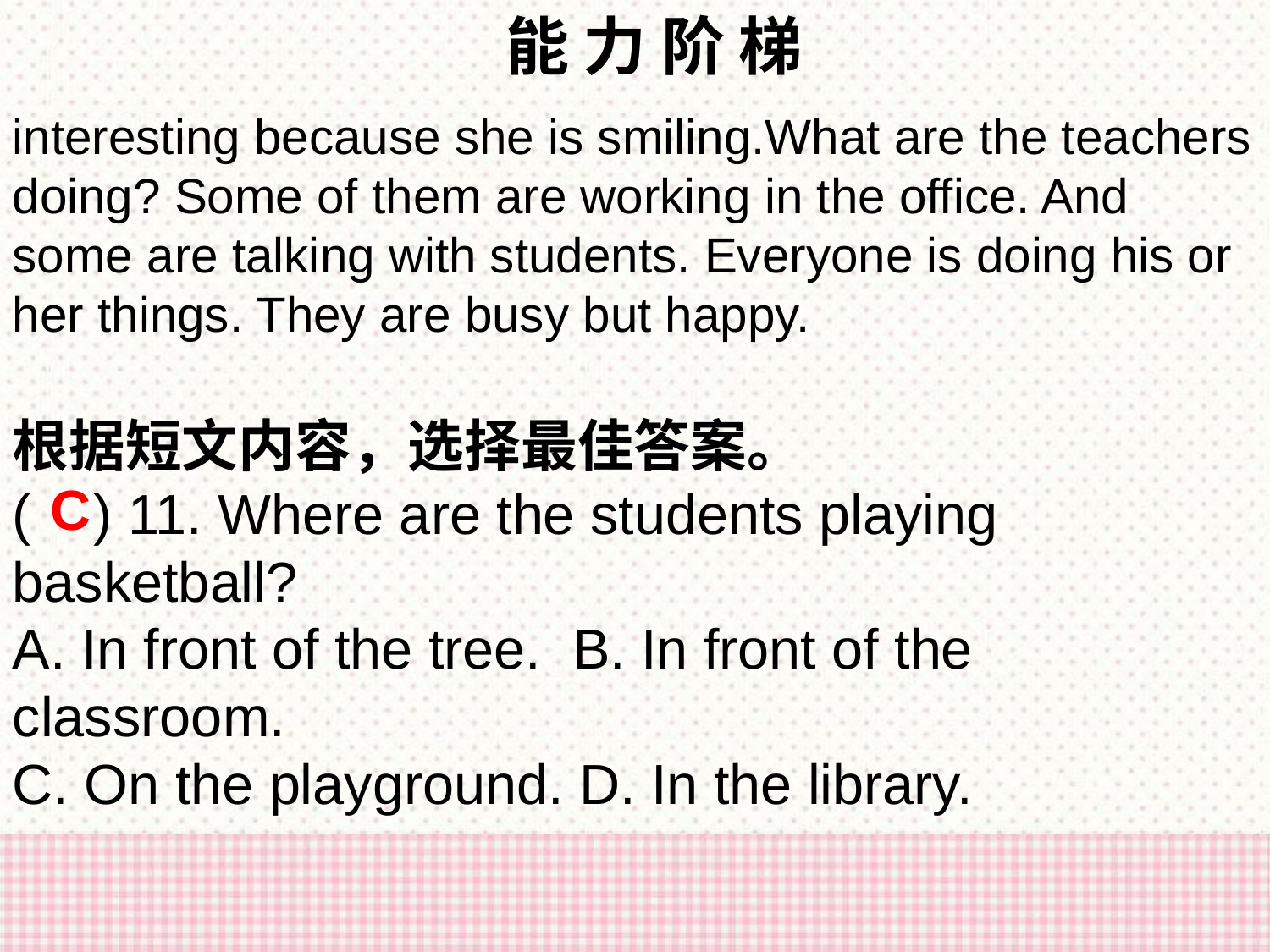

能 力 阶 梯
interesting because she is smiling.What are the teachers doing? Some of them are working in the office. And some are talking with students. Everyone is doing his or her things. They are busy but happy.

根据短文内容，选择最佳答案。
(    ) 11. Where are the students playing basketball?
A. In front of the tree.  B. In front of the classroom.
C. On the playground. D. In the library.
C